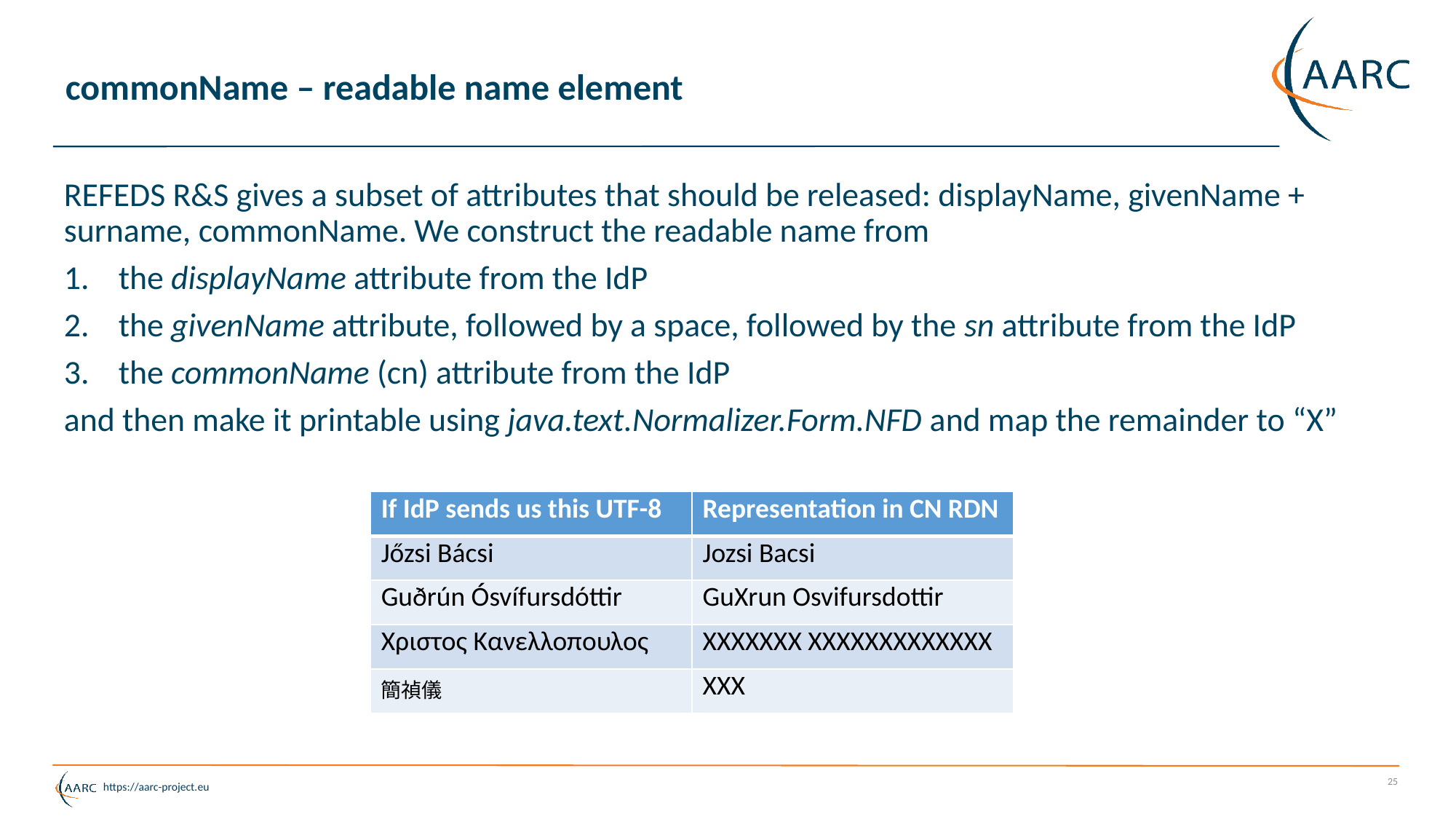

# commonName – readable name element
REFEDS R&S gives a subset of attributes that should be released: displayName, givenName + surname, commonName. We construct the readable name from
the displayName attribute from the IdP
the givenName attribute, followed by a space, followed by the sn attribute from the IdP
the commonName (cn) attribute from the IdP
and then make it printable using java.text.Normalizer.Form.NFD and map the remainder to “X”
| If IdP sends us this UTF-8 | Representation in CN RDN |
| --- | --- |
| Jőzsi Bácsi | Jozsi Bacsi |
| Guðrún Ósvífursdóttir | GuXrun Osvifursdottir |
| Χριστος Κανελλοπουλος | XXXXXXX XXXXXXXXXXXXX |
| 簡禎儀 | XXX |
25